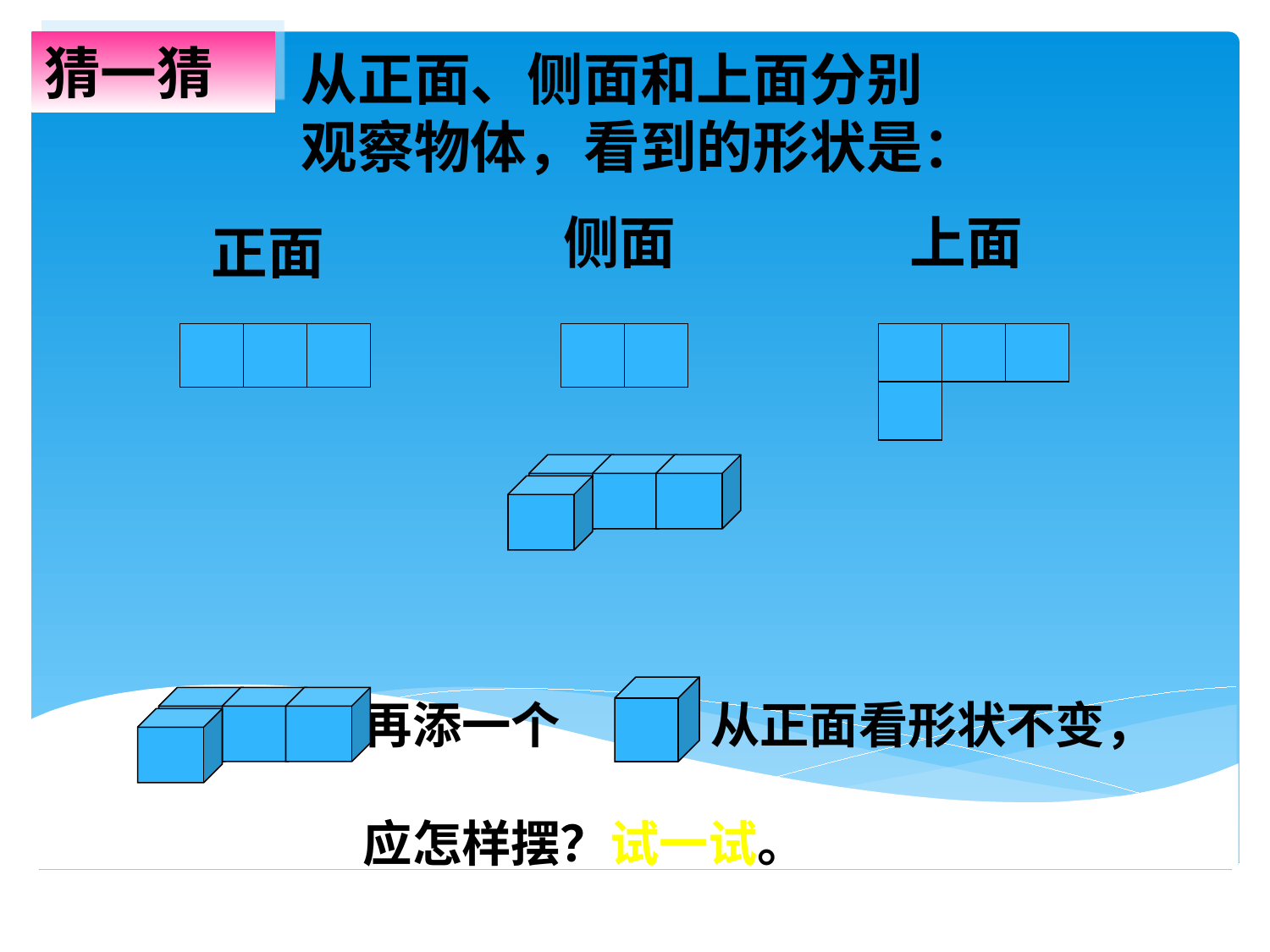

猜一猜
从正面、侧面和上面分别
观察物体，看到的形状是：
侧面
上面
正面

                  再添一个         ，从正面看形状不变，

                  应怎样摆？试一试。